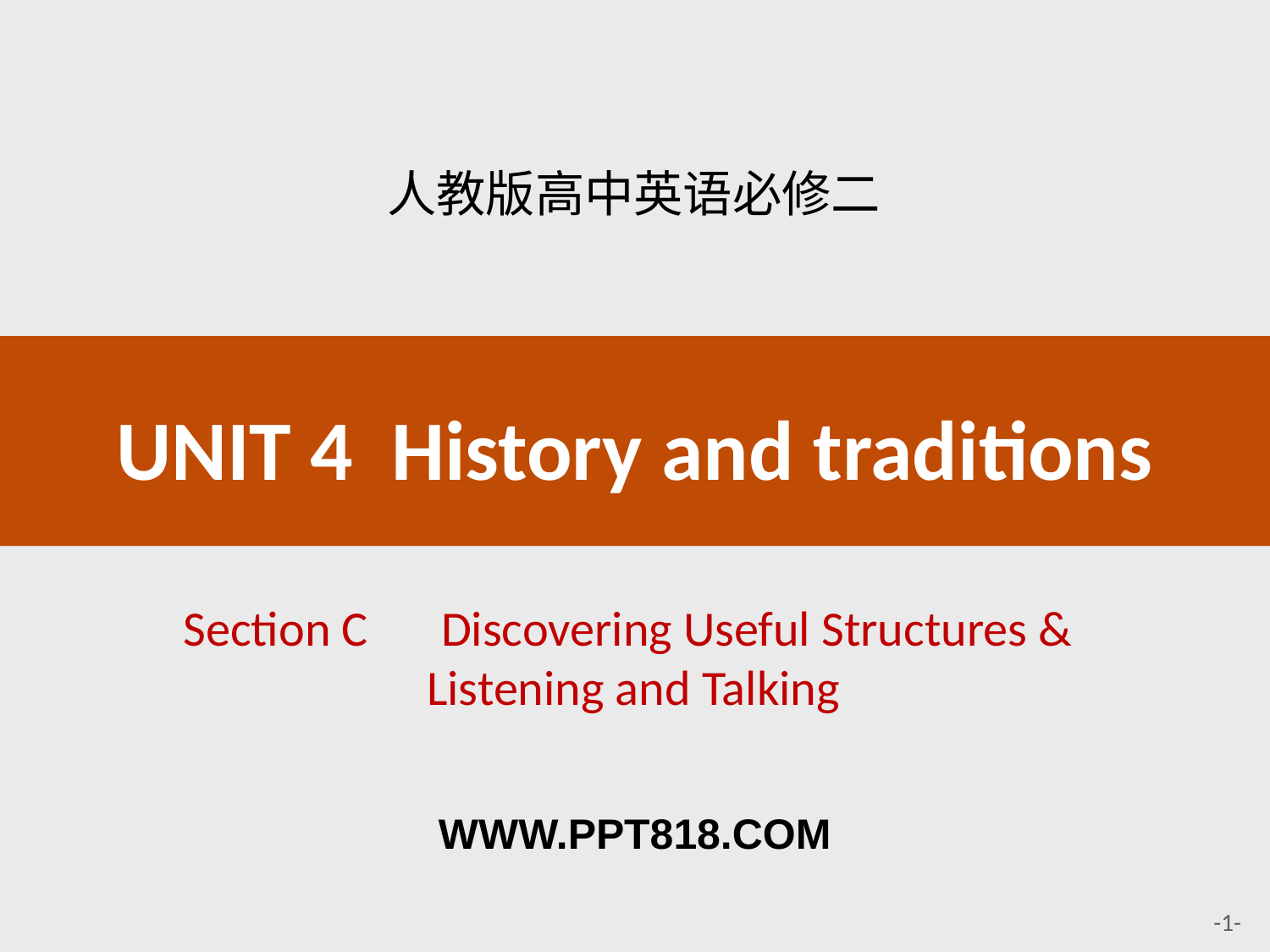

人教版高中英语必修二
UNIT 4  History and traditions
# Section C　Discovering Useful Structures & Listening and Talking
WWW.PPT818.COM